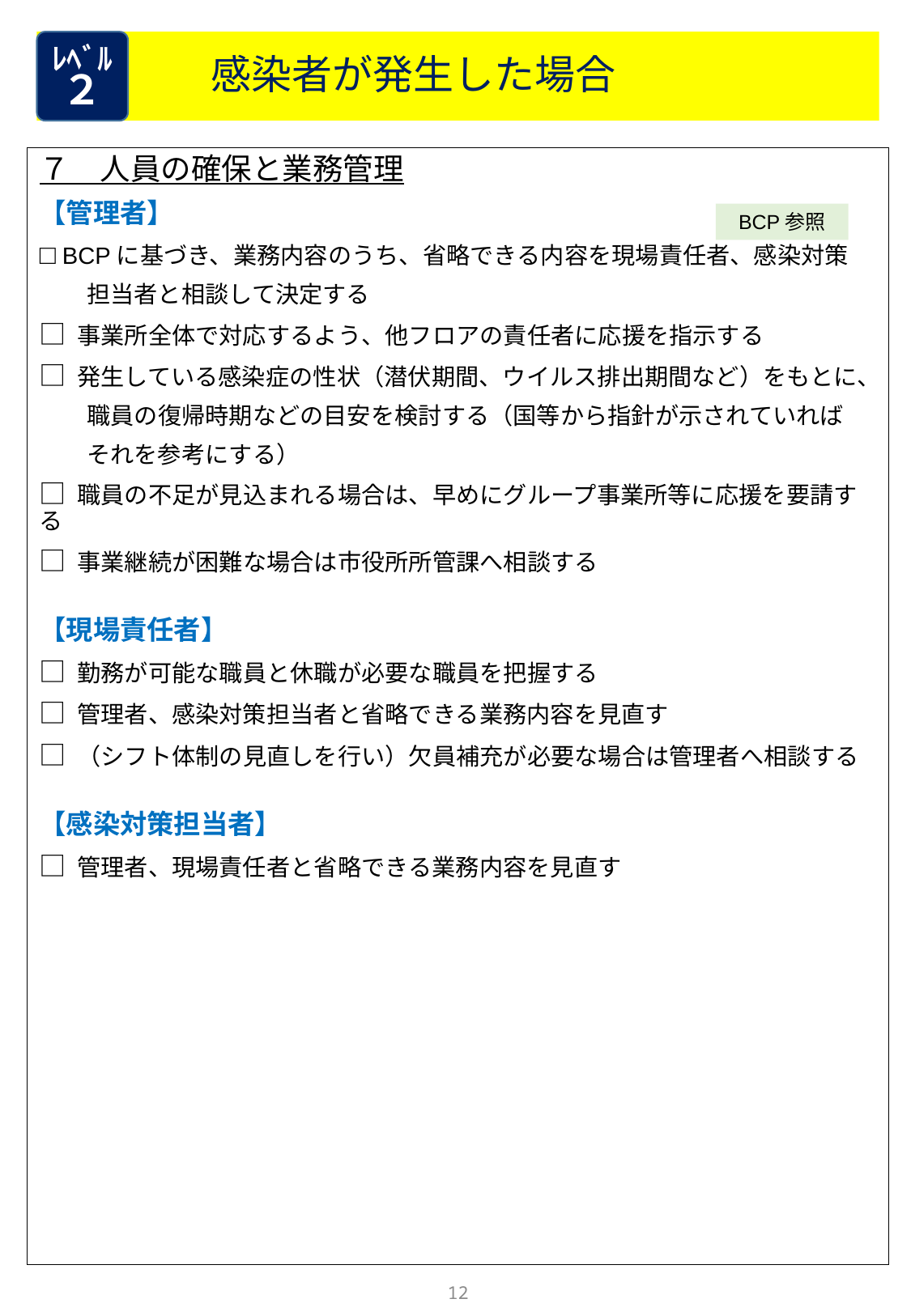

感染者が発生した場合
ﾚﾍﾞﾙ
２
７　人員の確保と業務管理
【管理者】
□ BCPに基づき、業務内容のうち、省略できる内容を現場責任者、感染対策
　　担当者と相談して決定する
□ 事業所全体で対応するよう、他フロアの責任者に応援を指示する
□ 発生している感染症の性状（潜伏期間、ウイルス排出期間など）をもとに、
　　職員の復帰時期などの目安を検討する（国等から指針が示されていれば
　　それを参考にする）
□ 職員の不足が見込まれる場合は、早めにグループ事業所等に応援を要請する
□ 事業継続が困難な場合は市役所所管課へ相談する

【現場責任者】
□ 勤務が可能な職員と休職が必要な職員を把握する
□ 管理者、感染対策担当者と省略できる業務内容を見直す
□ （シフト体制の見直しを行い）欠員補充が必要な場合は管理者へ相談する

【感染対策担当者】
□ 管理者、現場責任者と省略できる業務内容を見直す

BCP参照
12